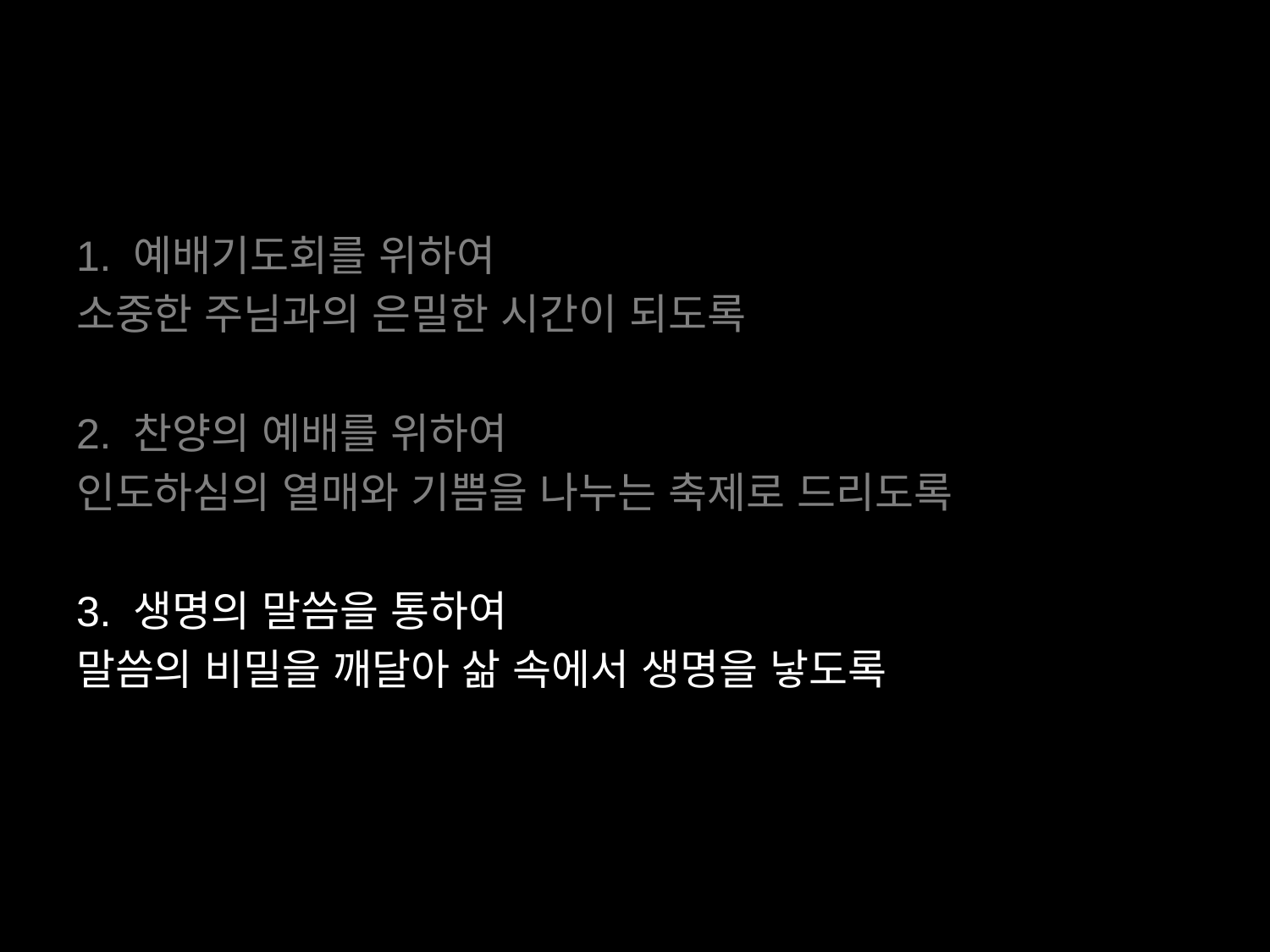

#
1. 예배기도회를 위하여
소중한 주님과의 은밀한 시간이 되도록

2. 찬양의 예배를 위하여
인도하심의 열매와 기쁨을 나누는 축제로 드리도록

3. 생명의 말씀을 통하여
말씀의 비밀을 깨달아 삶 속에서 생명을 낳도록